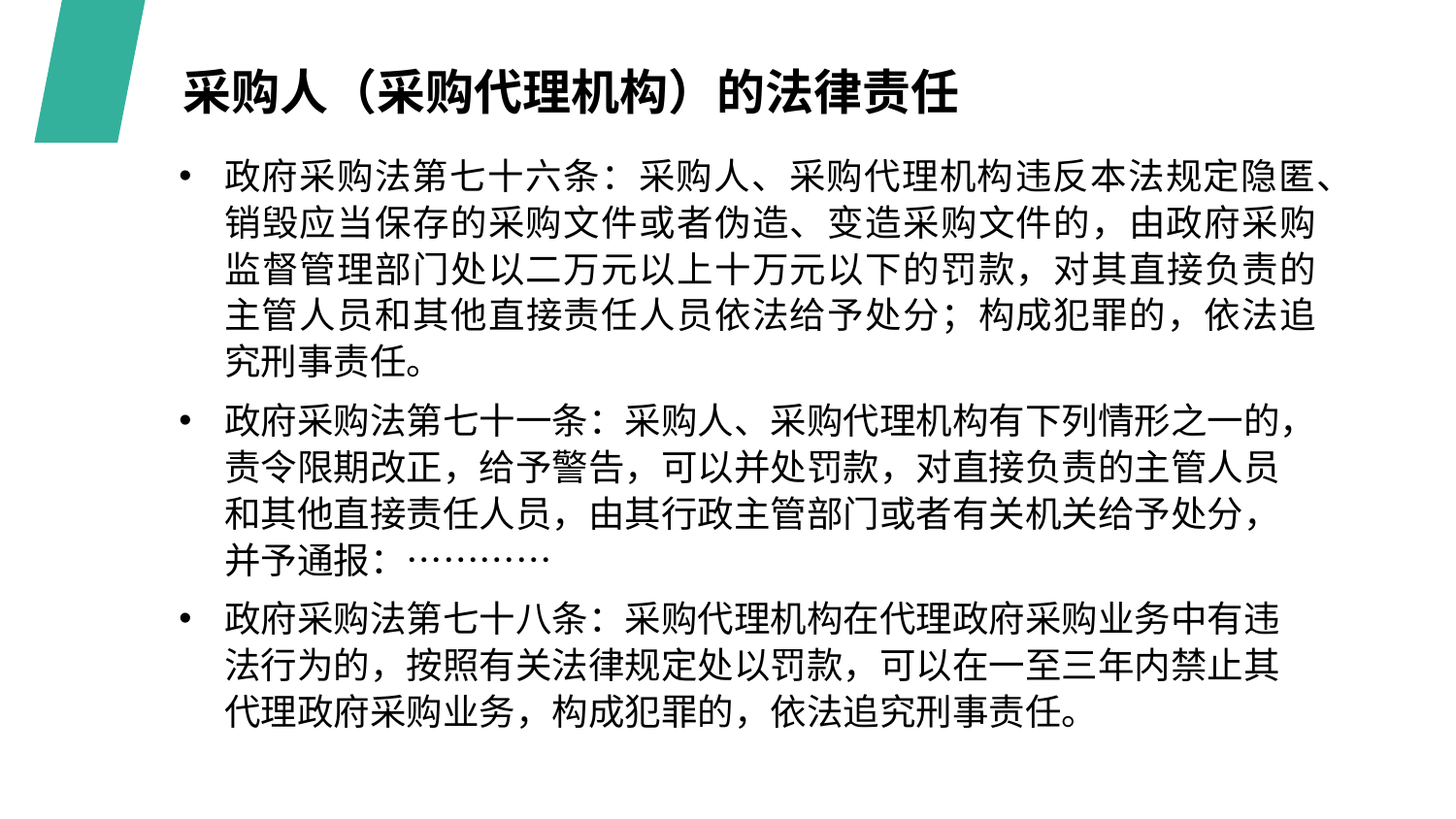

采购人（采购代理机构）的法律责任
政府采购法第七十六条：采购人、采购代理机构违反本法规定隐匿、销毁应当保存的采购文件或者伪造、变造采购文件的，由政府采购监督管理部门处以二万元以上十万元以下的罚款，对其直接负责的主管人员和其他直接责任人员依法给予处分；构成犯罪的，依法追究刑事责任。
政府采购法第七十一条：采购人、采购代理机构有下列情形之一的，责令限期改正，给予警告，可以并处罚款，对直接负责的主管人员和其他直接责任人员，由其行政主管部门或者有关机关给予处分，并予通报：…………
政府采购法第七十八条：采购代理机构在代理政府采购业务中有违法行为的，按照有关法律规定处以罚款，可以在一至三年内禁止其代理政府采购业务，构成犯罪的，依法追究刑事责任。